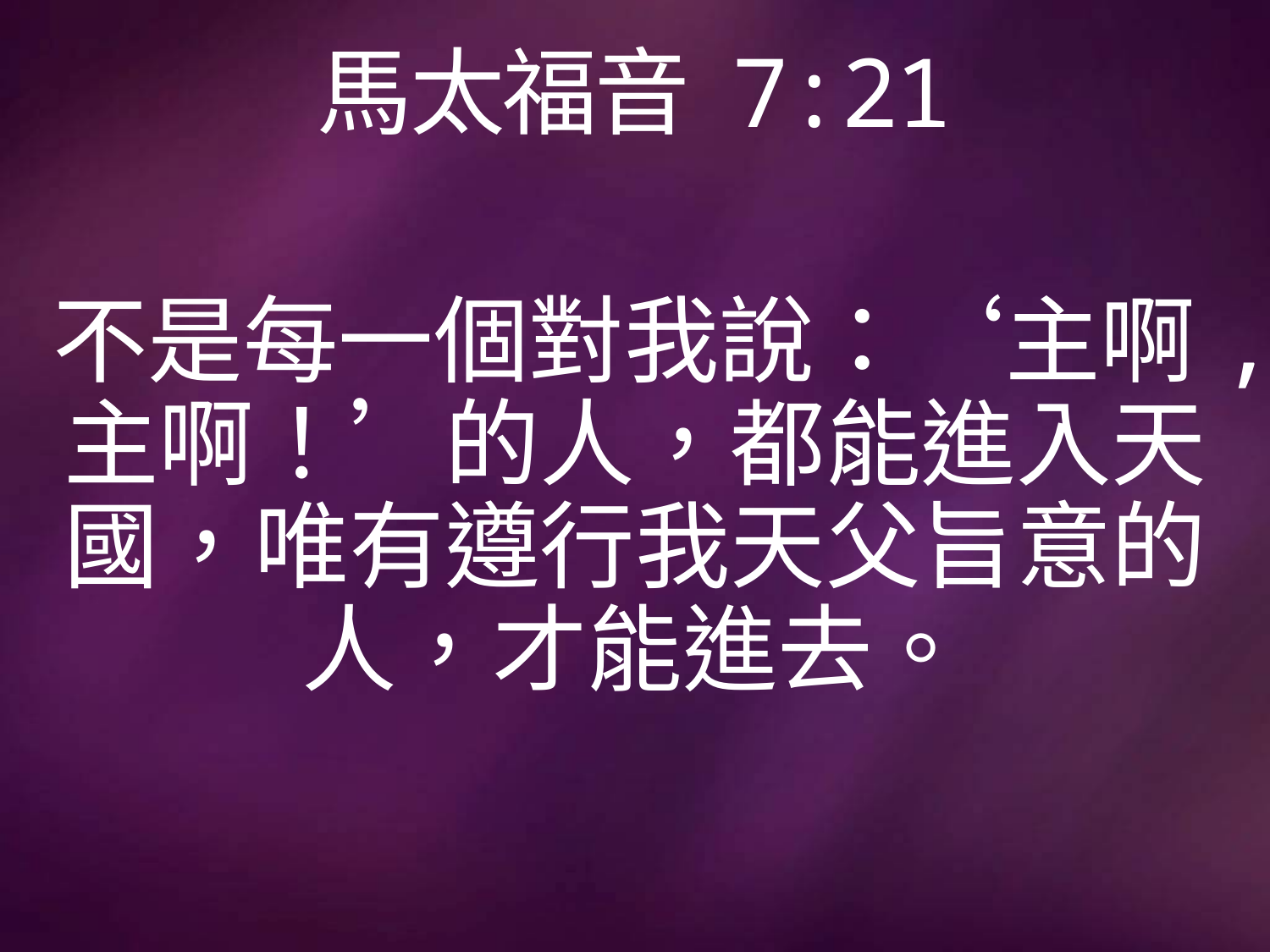

# 馬太福音 7:21
不是每一個對我說：‘主啊,主啊！’的人，都能進入天國，唯有遵行我天父旨意的人，才能進去。